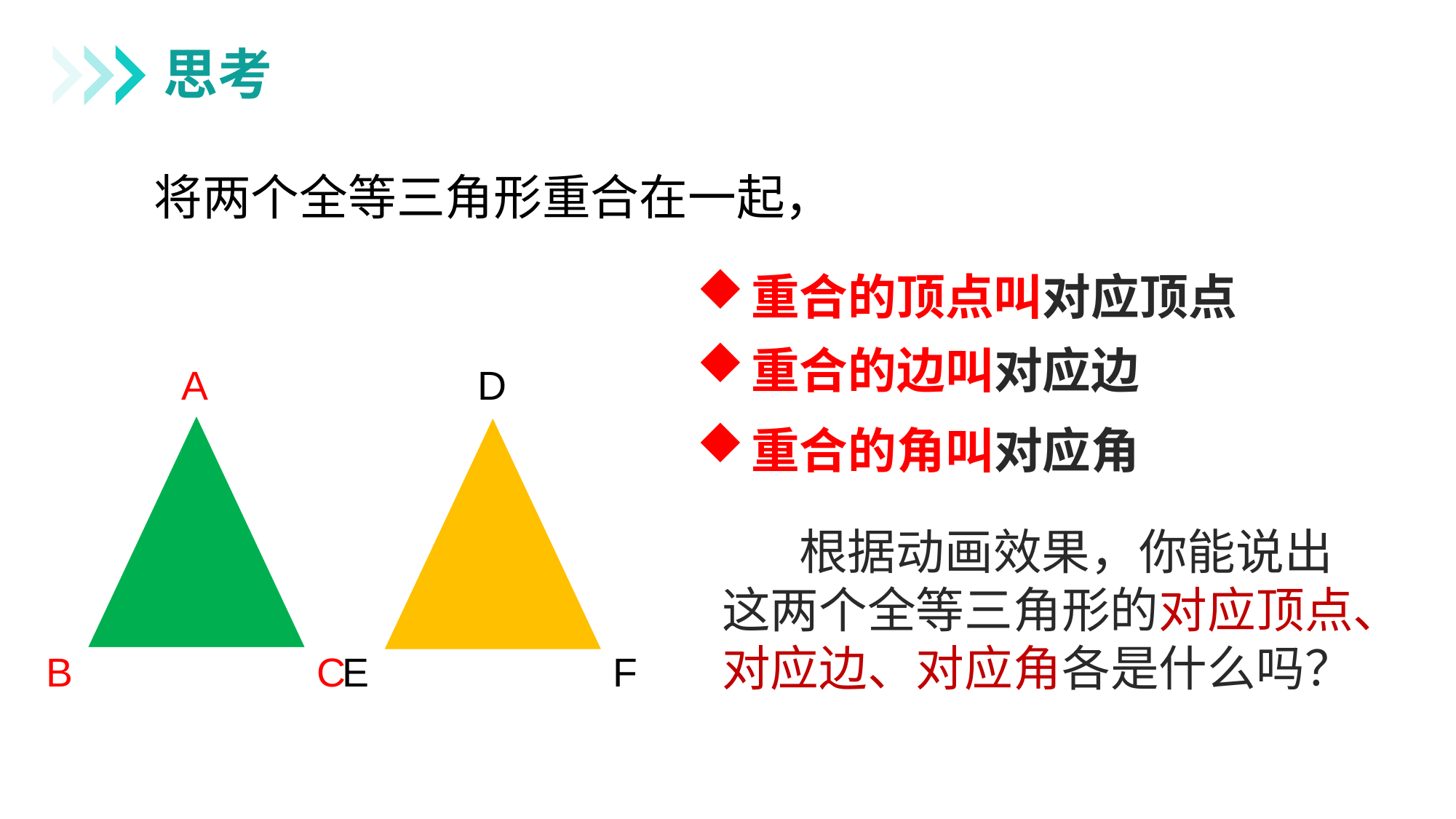

思考
将两个全等三角形重合在一起，
重合的顶点叫对应顶点
重合的边叫对应边
A
B
C
D
E
F

重合的角叫对应角

      根据动画效果，你能说出这两个全等三角形的对应顶点、对应边、对应角各是什么吗？